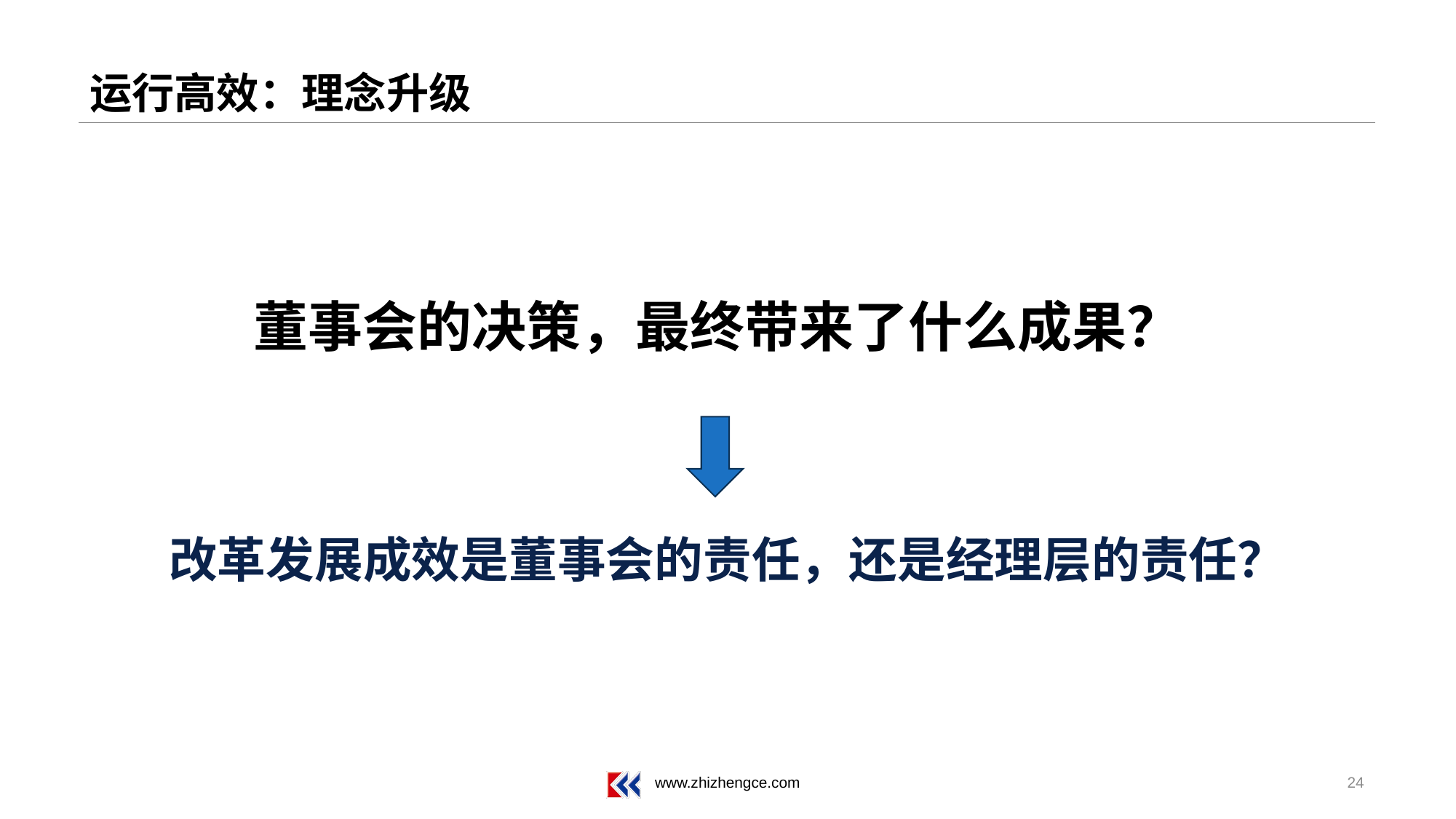

# 运行高效：理念升级
董事会的决策，最终带来了什么成果？

改革发展成效是董事会的责任，还是经理层的责任？
24